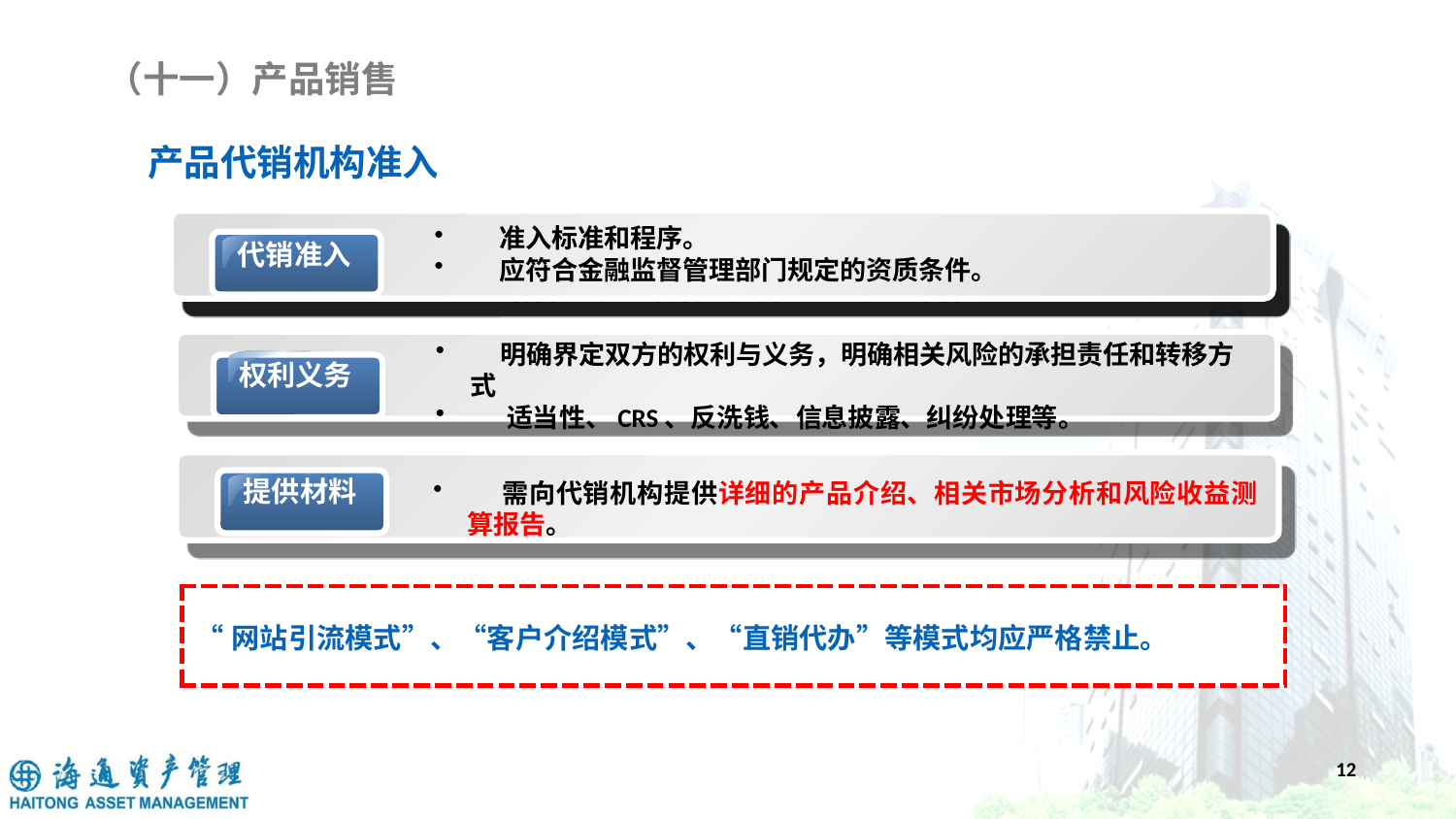

（十一）产品销售
产品代销机构准入

    准入标准和程序。
    应符合金融监督管理部门规定的资质条件。

准入

准入
代销准入

应当明确代理销售机构的准入标准和程序。
应当符合金融监督管理部门规定的资质条件。

应当明确代理销售机构的准入标准和程序。
应当符合金融监督管理部门规定的资质条件。

    明确界定双方的权利与义务，明确相关风险的承担责任和转移方式
     适当性、CRS、反洗钱、信息披露、纠纷处理等。

权利义务

提供材料

    需向代销机构提供详细的产品介绍、相关市场分析和风险收益测算报告。

| “网站引流模式”、“客户介绍模式”、“直销代办”等模式均应严格禁止。 |
| --- |
12